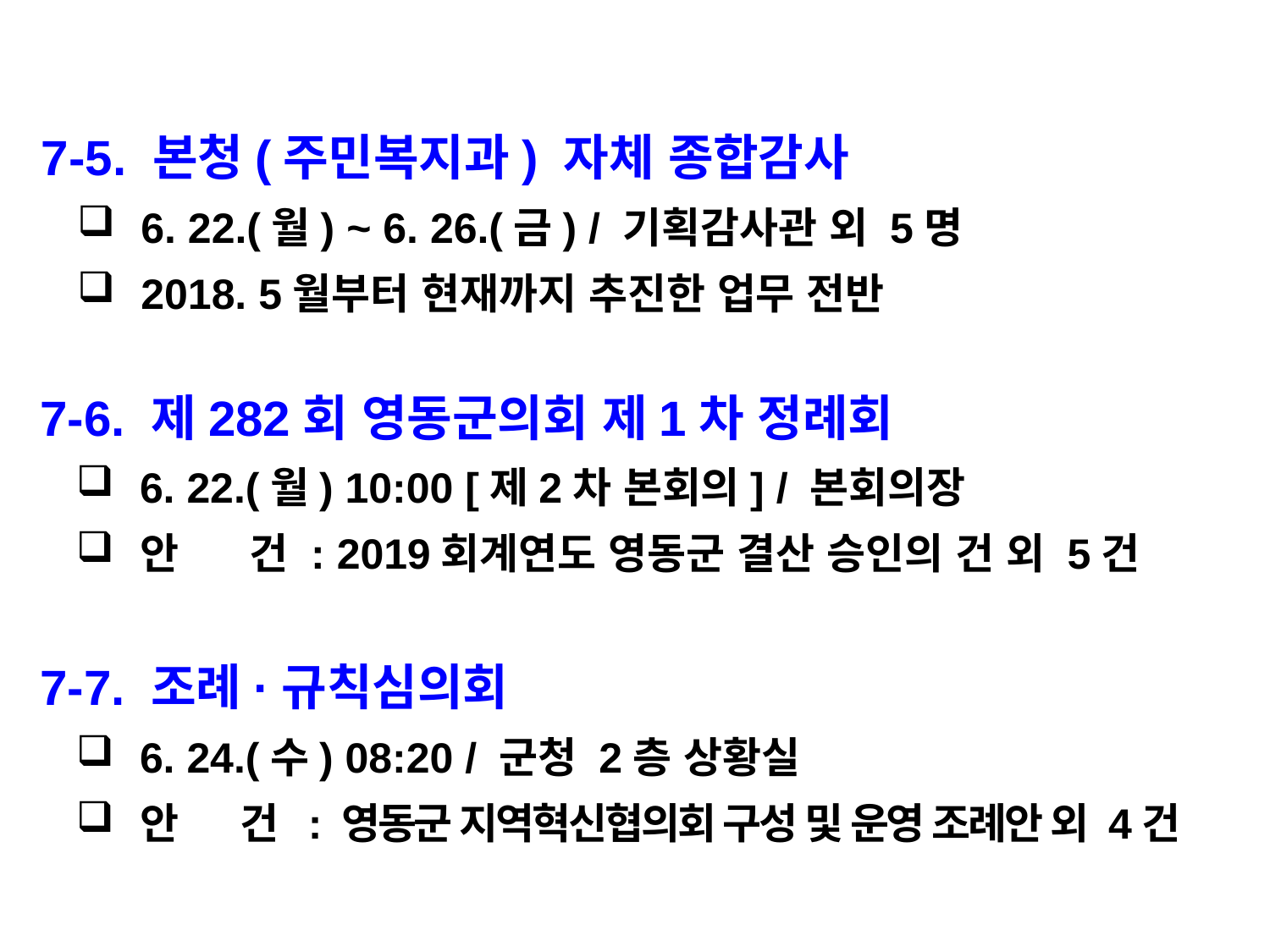

7-5. 본청(주민복지과) 자체 종합감사
6. 22.(월) ~ 6. 26.(금) / 기획감사관 외 5명
2018. 5월부터 현재까지 추진한 업무 전반

  7-6. 제282회 영동군의회 제1차 정례회
6. 22.(월) 10:00 [제2차 본회의] / 본회의장
안      건 : 2019회계연도 영동군 결산 승인의 건 외 5건

  7-7. 조례·규칙심의회
6. 24.(수) 08:20 / 군청 2층 상황실
안       건  : 영동군 지역혁신협의회 구성 및 운영 조례안 외 4건